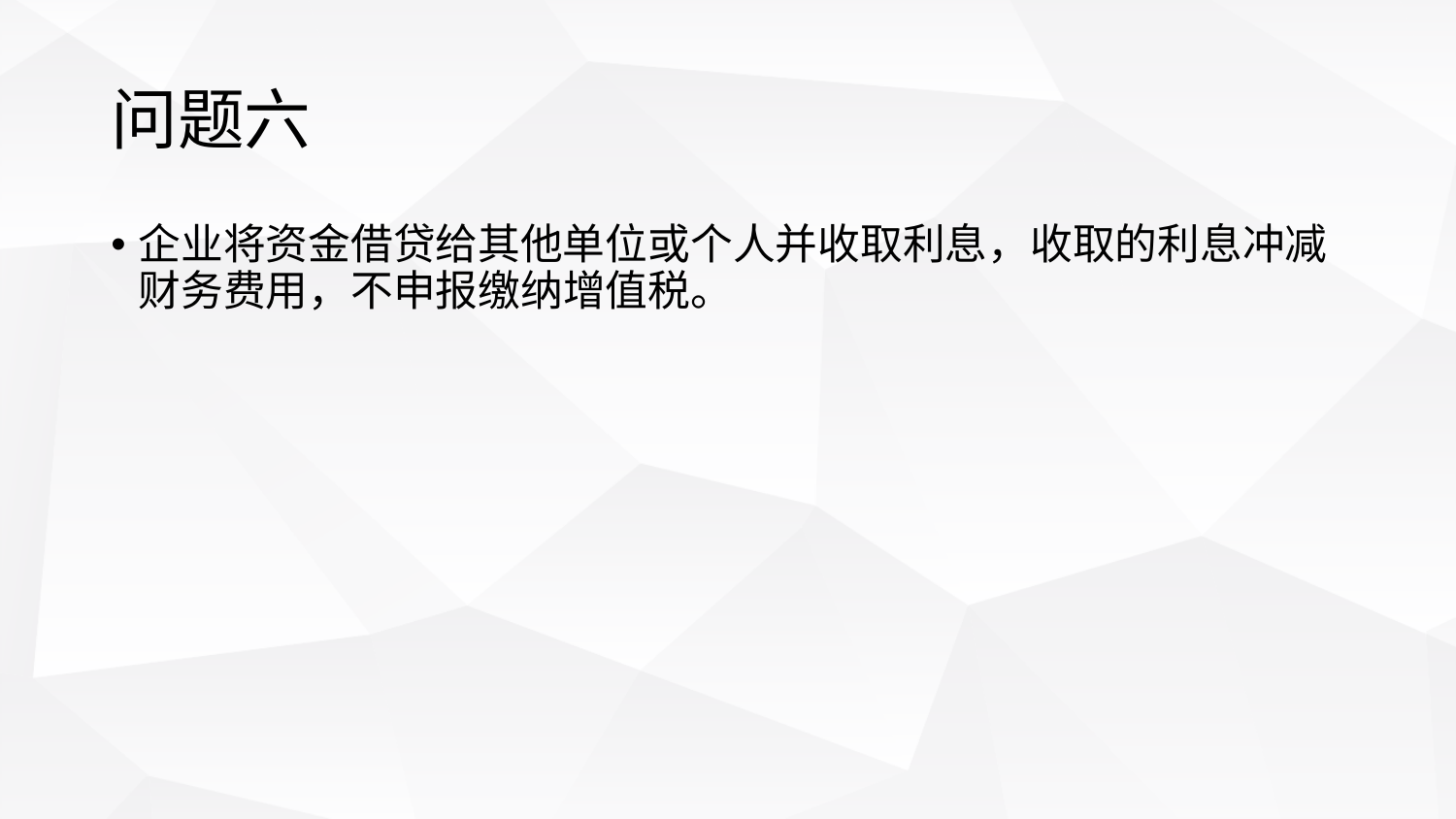

# 问题六
企业将资金借贷给其他单位或个人并收取利息，收取的利息冲减财务费用，不申报缴纳增值税。

54